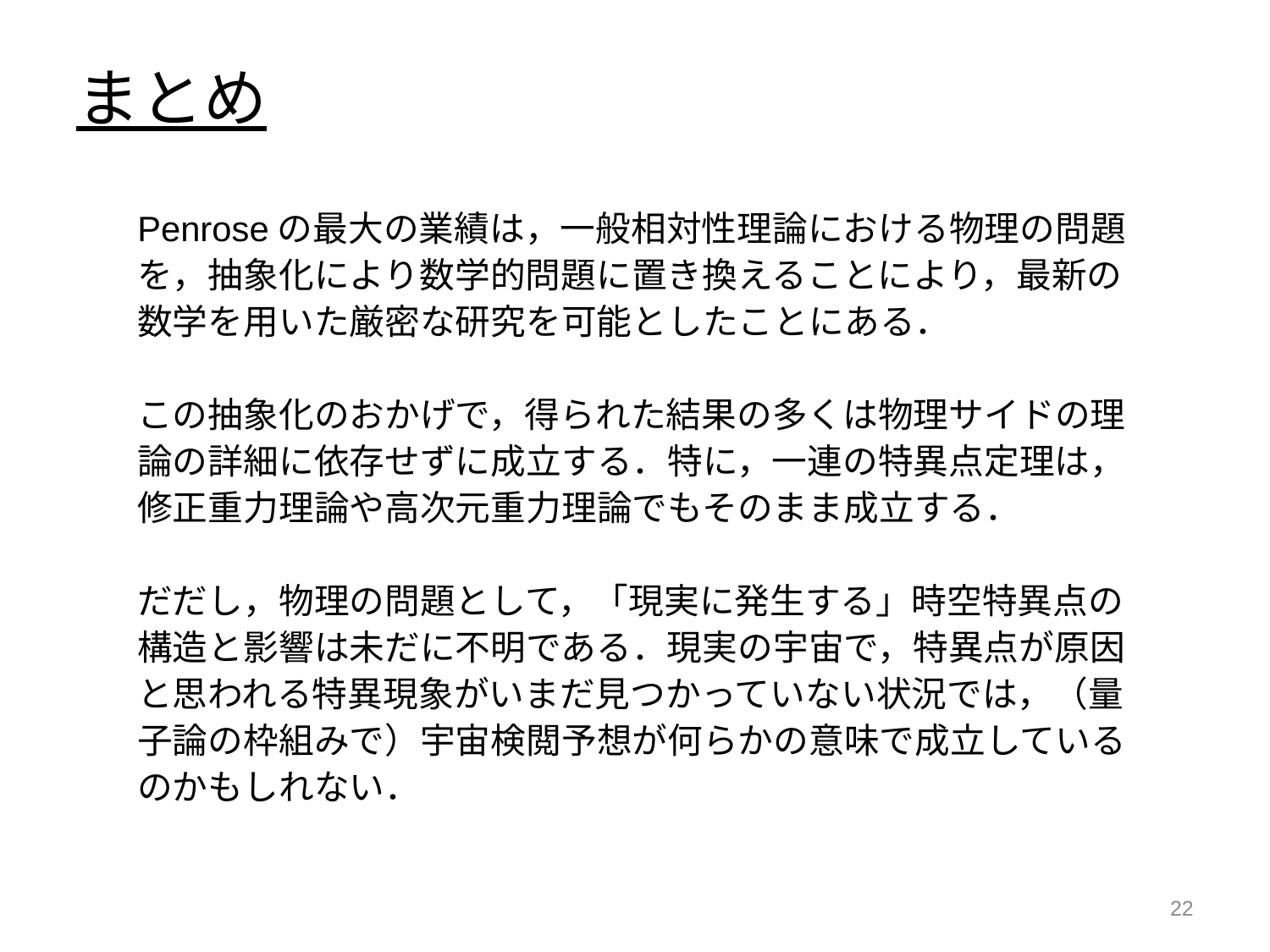

# まとめ
Penroseの最大の業績は，一般相対性理論における物理の問題を，抽象化により数学的問題に置き換えることにより，最新の数学を用いた厳密な研究を可能としたことにある．

この抽象化のおかげで，得られた結果の多くは物理サイドの理論の詳細に依存せずに成立する．特に，一連の特異点定理は，修正重力理論や高次元重力理論でもそのまま成立する．

だだし，物理の問題として，「現実に発生する」時空特異点の構造と影響は未だに不明である．現実の宇宙で，特異点が原因と思われる特異現象がいまだ見つかっていない状況では，（量子論の枠組みで）宇宙検閲予想が何らかの意味で成立しているのかもしれない．
22